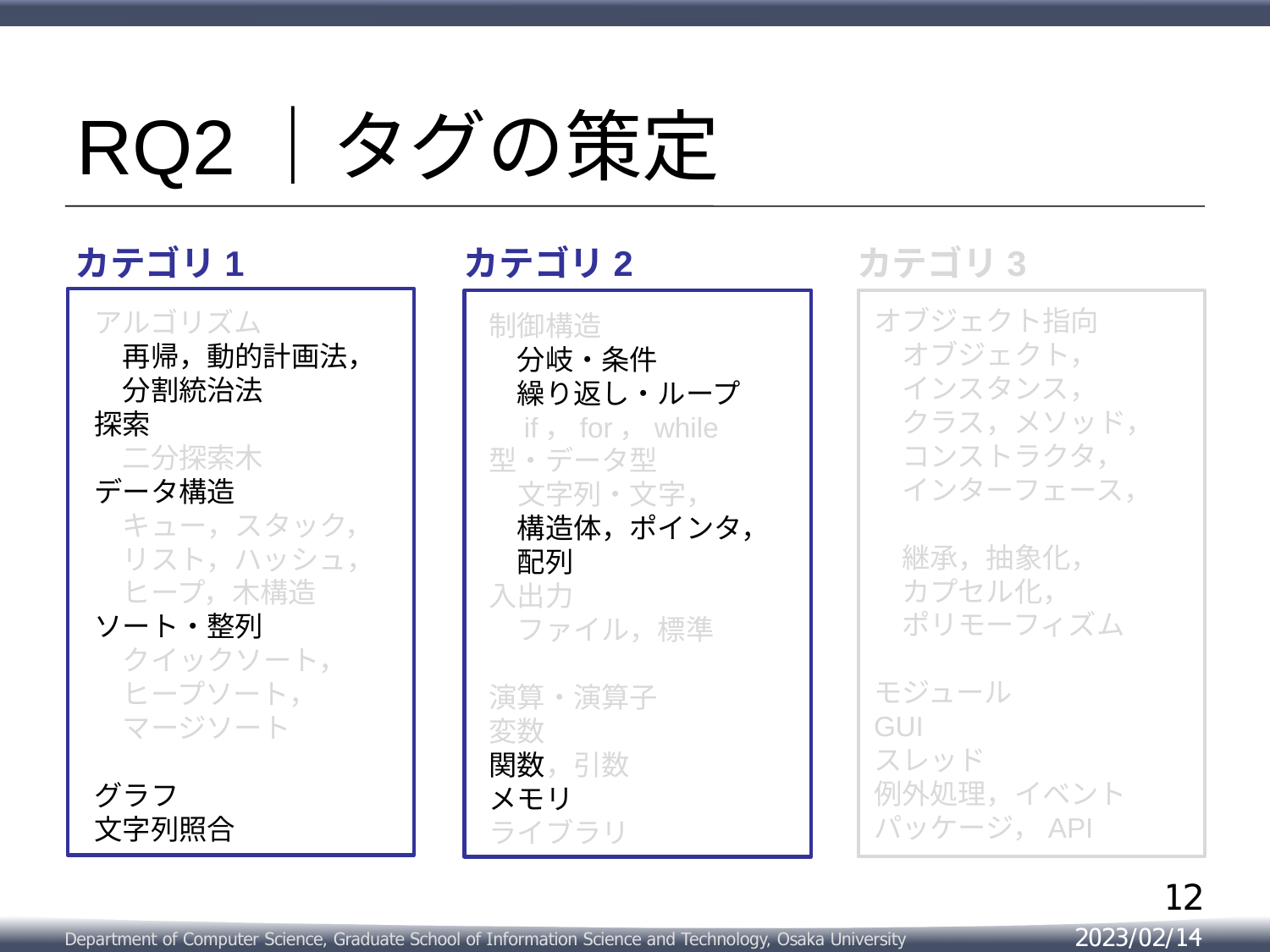

# RQ2｜タグの策定

カテゴリ1
カテゴリ2
カテゴリ3

アルゴリズム
　再帰，動的計画法，
　分割統治法
探索
　二分探索木
データ構造
　キュー，スタック，
　リスト，ハッシュ，
　ヒープ，木構造
ソート・整列
　クイックソート，
　ヒープソート，
　マージソート

グラフ
文字列照合

オブジェクト指向
　オブジェクト，
　インスタンス，
　クラス，メソッド，
　コンストラクタ，
　インターフェース，

　継承，抽象化，
　カプセル化，
　ポリモーフィズム

モジュール
GUI
スレッド
例外処理，イベント
パッケージ，API

制御構造
　分岐・条件
　繰り返し・ループ
　if，for，while
型・データ型
　文字列・文字，
　構造体，ポインタ，
　配列
入出力
　ファイル，標準

演算・演算子
変数
関数，引数
メモリ
ライブラリ
12
2023/02/14